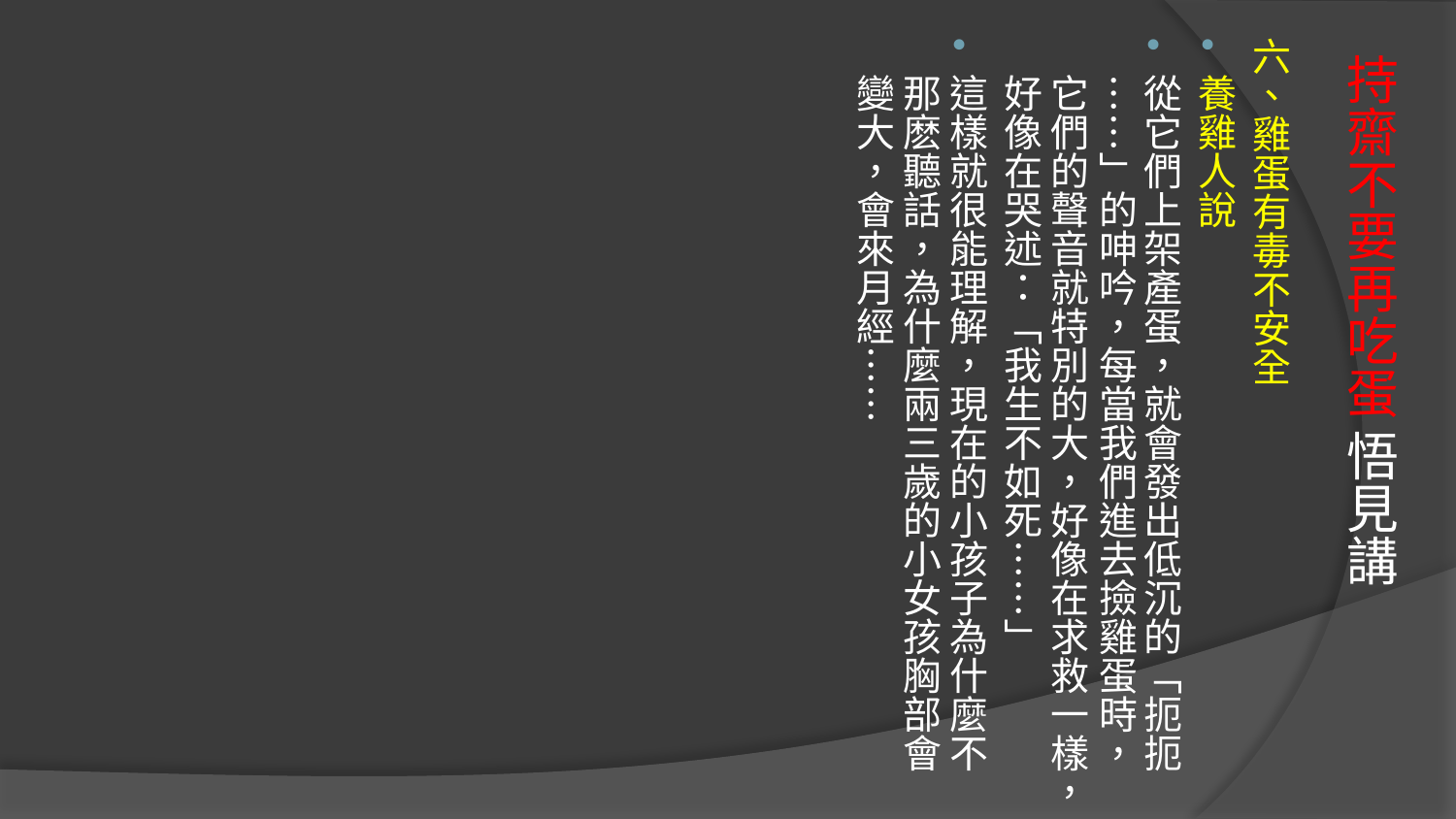

六、雞蛋有毒不安全
養雞人說
從它們上架產蛋，就會發出低沉的「扼扼……」的呻吟，每當我們進去撿雞蛋時，它們的聲音就特別的大，好像在求救一樣，好像在哭述：「我生不如死……」
這樣就很能理解，現在的小孩子為什麼不那麽聽話，為什麼兩三歲的小女孩胸部會變大，會來月經……

# 持齋不要再吃蛋 悟見講